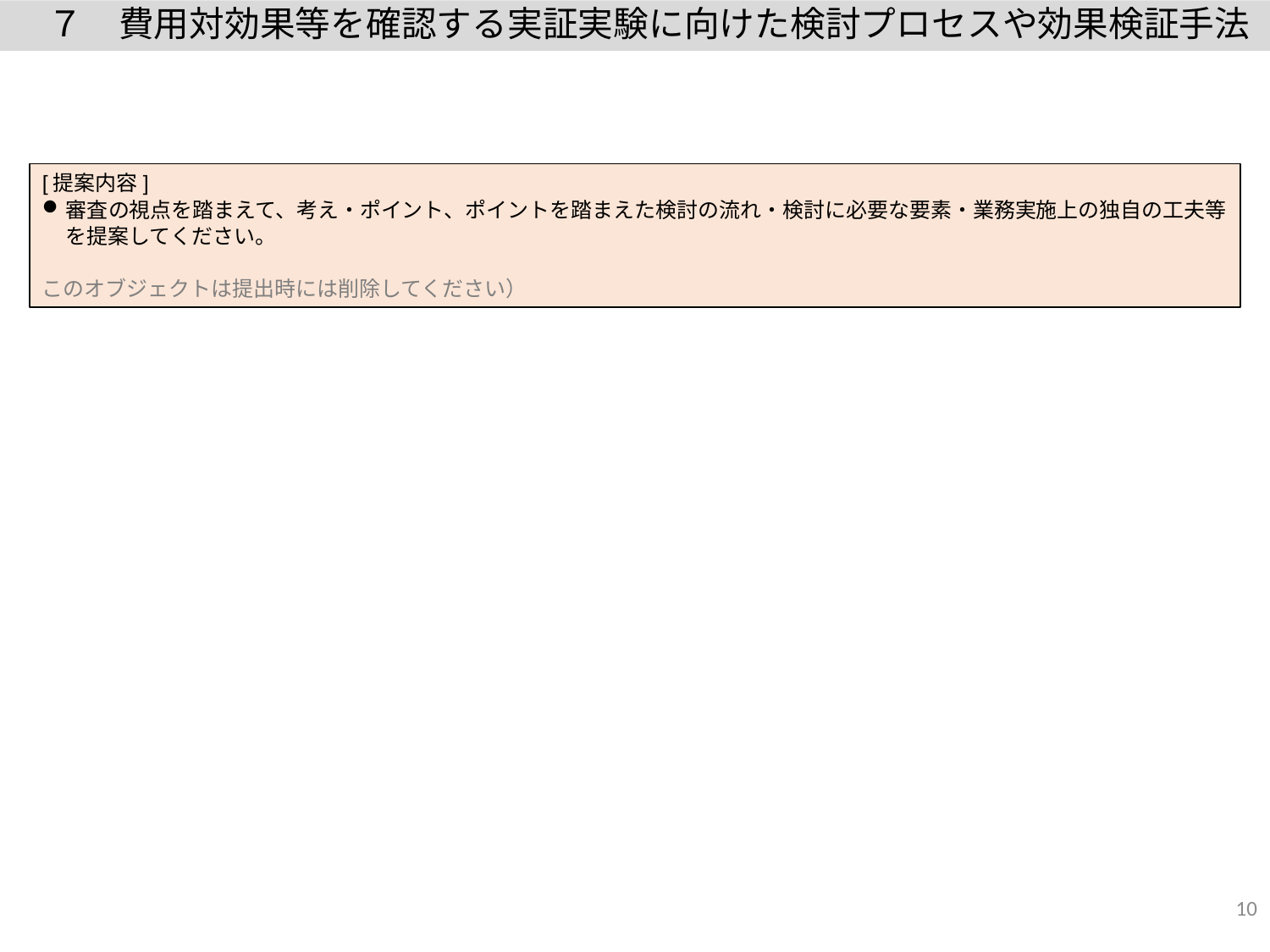

７　費用対効果等を確認する実証実験に向けた検討プロセスや効果検証手法
[提案内容]
審査の視点を踏まえて、考え・ポイント、ポイントを踏まえた検討の流れ・検討に必要な要素・業務実施上の独自の工夫等を提案してください。

このオブジェクトは提出時には削除してください）
10